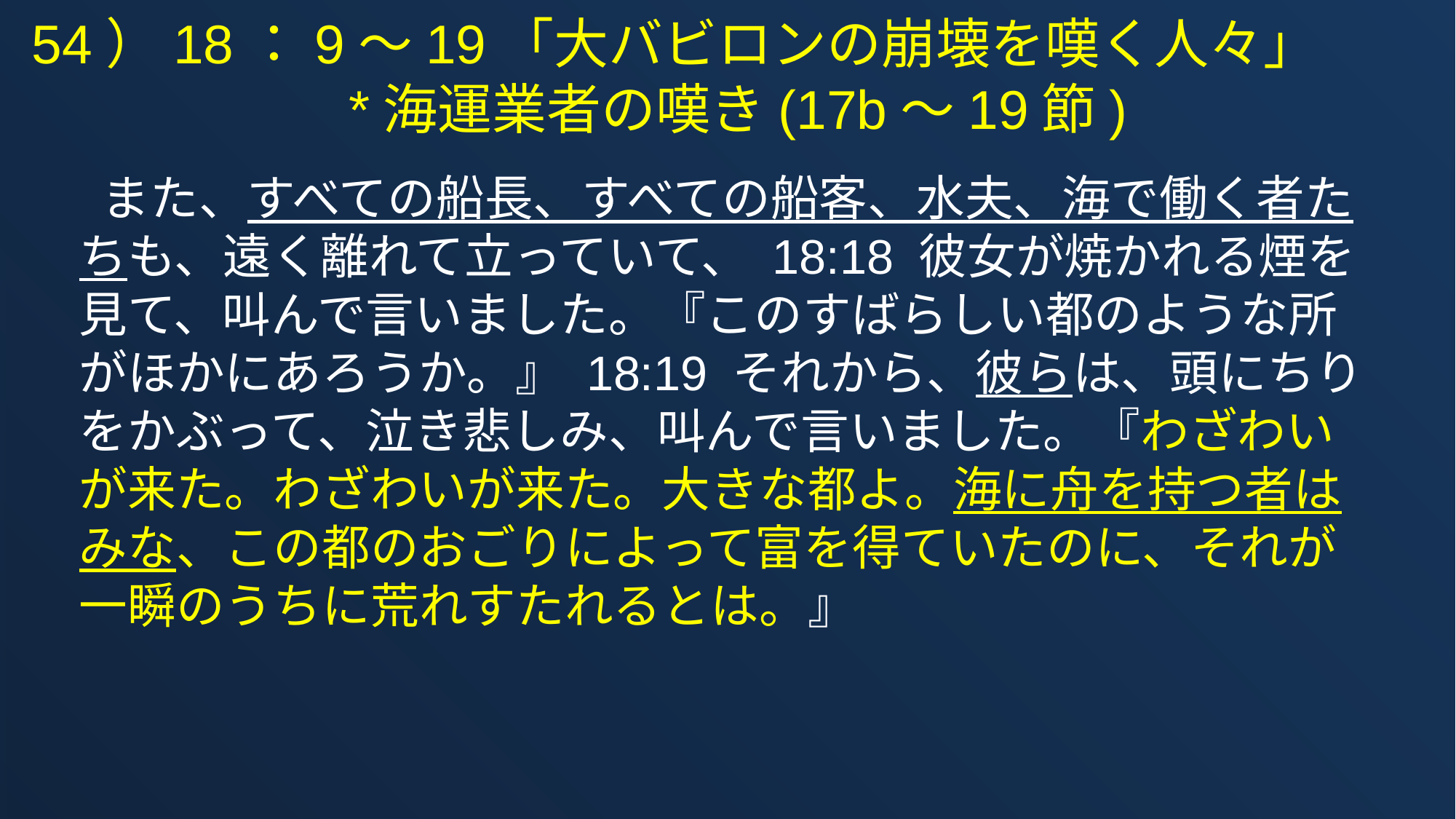

54）18：9～19「大バビロンの崩壊を嘆く人々」
*海運業者の嘆き(17b～19節)
 また、すべての船長、すべての船客、水夫、海で働く者たちも、遠く離れて立っていて、 18:18 彼女が焼かれる煙を見て、叫んで言いました。『このすばらしい都のような所がほかにあろうか。』 18:19 それから、彼らは、頭にちりをかぶって、泣き悲しみ、叫んで言いました。『わざわいが来た。わざわいが来た。大きな都よ。海に舟を持つ者はみな、この都のおごりによって富を得ていたのに、それが一瞬のうちに荒れすたれるとは。』